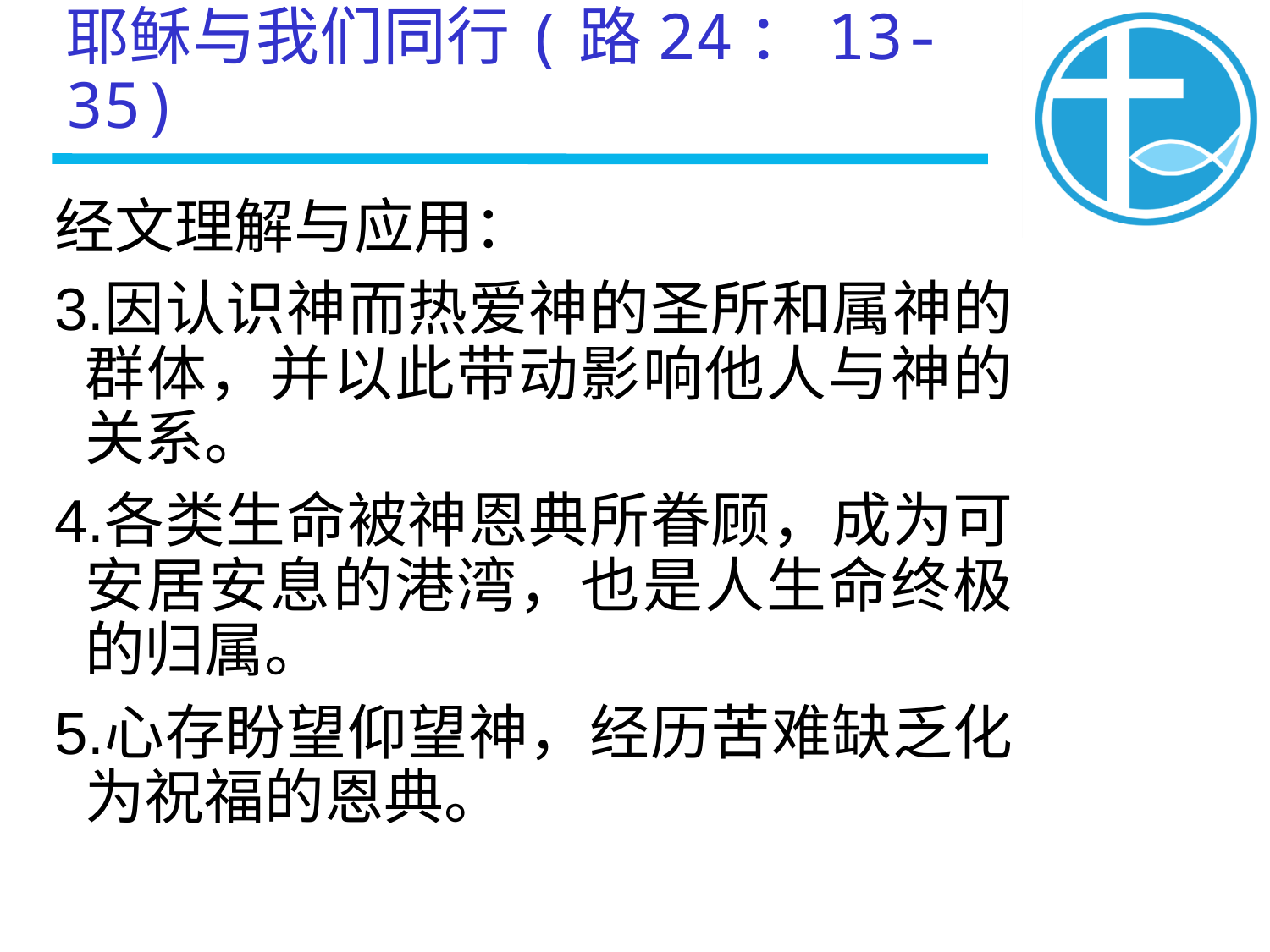

耶稣与我们同行(路24：13-35)
经文理解与应用：
因认识神而热爱神的圣所和属神的群体，并以此带动影响他人与神的关系。
各类生命被神恩典所眷顾，成为可安居安息的港湾，也是人生命终极的归属。
心存盼望仰望神，经历苦难缺乏化为祝福的恩典。